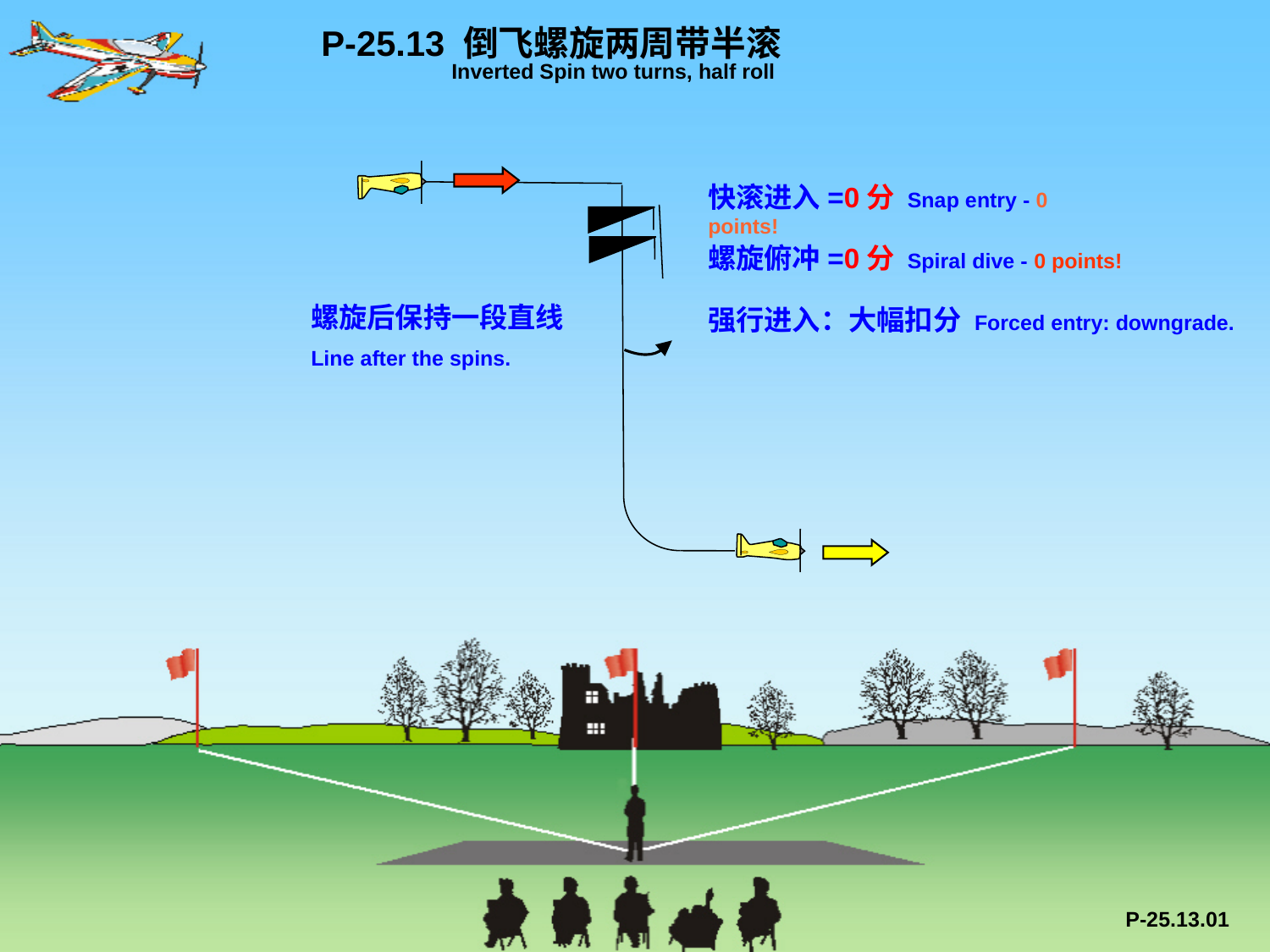

P-25.13 倒飞螺旋两周带半滚
                      Inverted Spin two turns, half roll

快滚进入=0分 Snap entry - 0 points!

螺旋俯冲=0分 Spiral dive - 0 points!

螺旋后保持一段直线
Line after the spins.
强行进入：大幅扣分 Forced entry: downgrade.

P-25.13.01